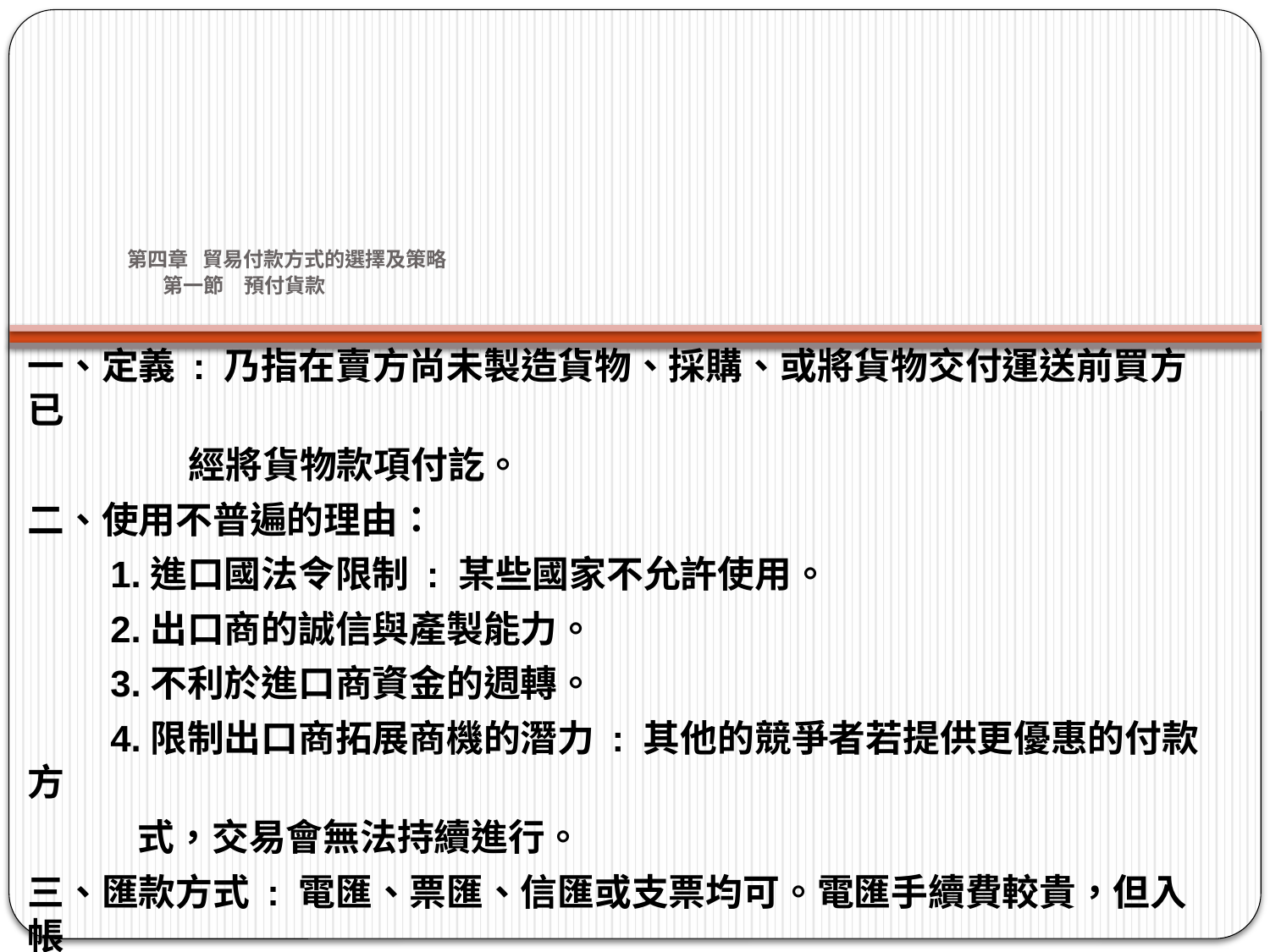

# 第四章   貿易付款方式的選擇及策略 第一節　預付貨款
一、定義 : 乃指在賣方尚未製造貨物、採購、或將貨物交付運送前買方已
                  經將貨物款項付訖。
二、使用不普遍的理由：
        1.進口國法令限制 : 某些國家不允許使用。
        2.出口商的誠信與產製能力。
        3.不利於進口商資金的週轉。
        4.限制出口商拓展商機的潛力 : 其他的競爭者若提供更優惠的付款方
            式，交易會無法持續進行。
三、匯款方式 : 電匯、票匯、信匯或支票均可。電匯手續費較貴，但入帳
                              速度快。國際商會建議電匯必須錢已入帳，票據必須託收
                              票款已經進帳方始發貨。